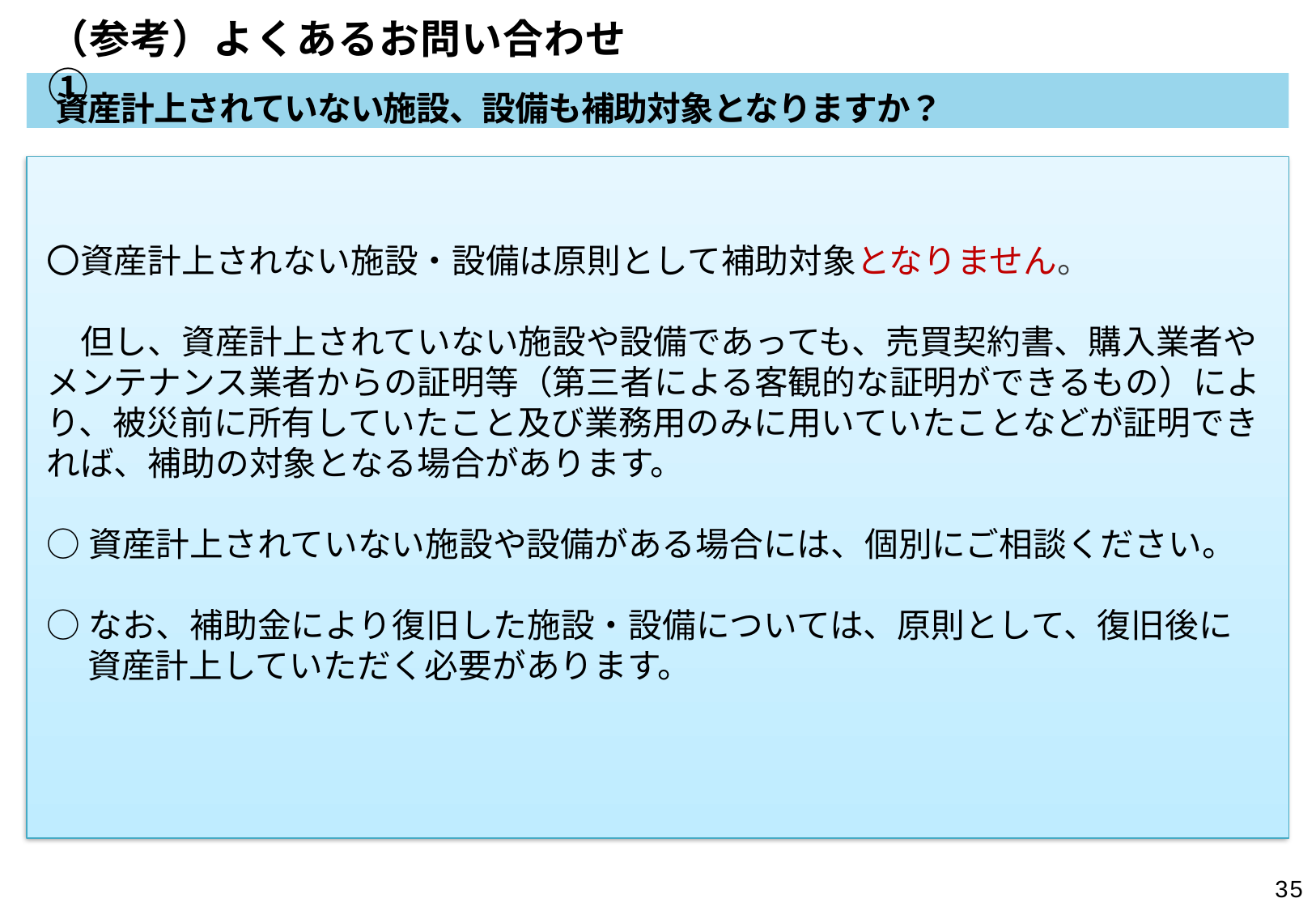

（参考）よくあるお問い合わせ➀
資産計上されていない施設、設備も補助対象となりますか？

〇資産計上されない施設・設備は原則として補助対象となりません。
　但し、資産計上されていない施設や設備であっても、売買契約書、購入業者やメンテナンス業者からの証明等（第三者による客観的な証明ができるもの）により、被災前に所有していたこと及び業務用のみに用いていたことなどが証明できれば、補助の対象となる場合があります。
○資産計上されていない施設や設備がある場合には、個別にご相談ください。
○なお、補助金により復旧した施設・設備については、原則として、復旧後に
　 資産計上していただく必要があります。
35